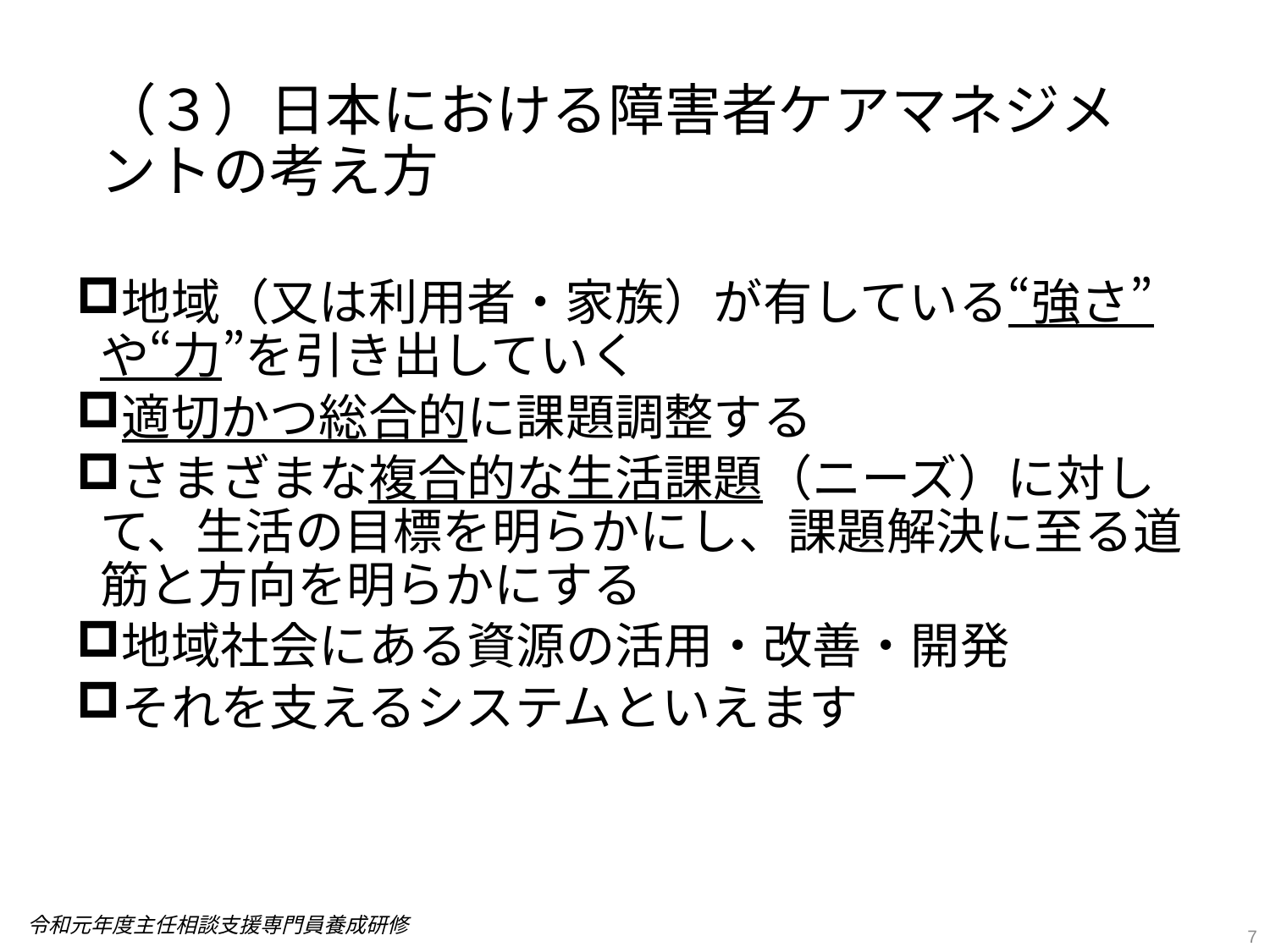

# （３）日本における障害者ケアマネジメントの考え方
地域（又は利用者・家族）が有している“強さ”や“力”を引き出していく
適切かつ総合的に課題調整する
さまざまな複合的な生活課題（ニーズ）に対して、生活の目標を明らかにし、課題解決に至る道筋と方向を明らかにする
地域社会にある資源の活用・改善・開発
それを支えるシステムといえます

7